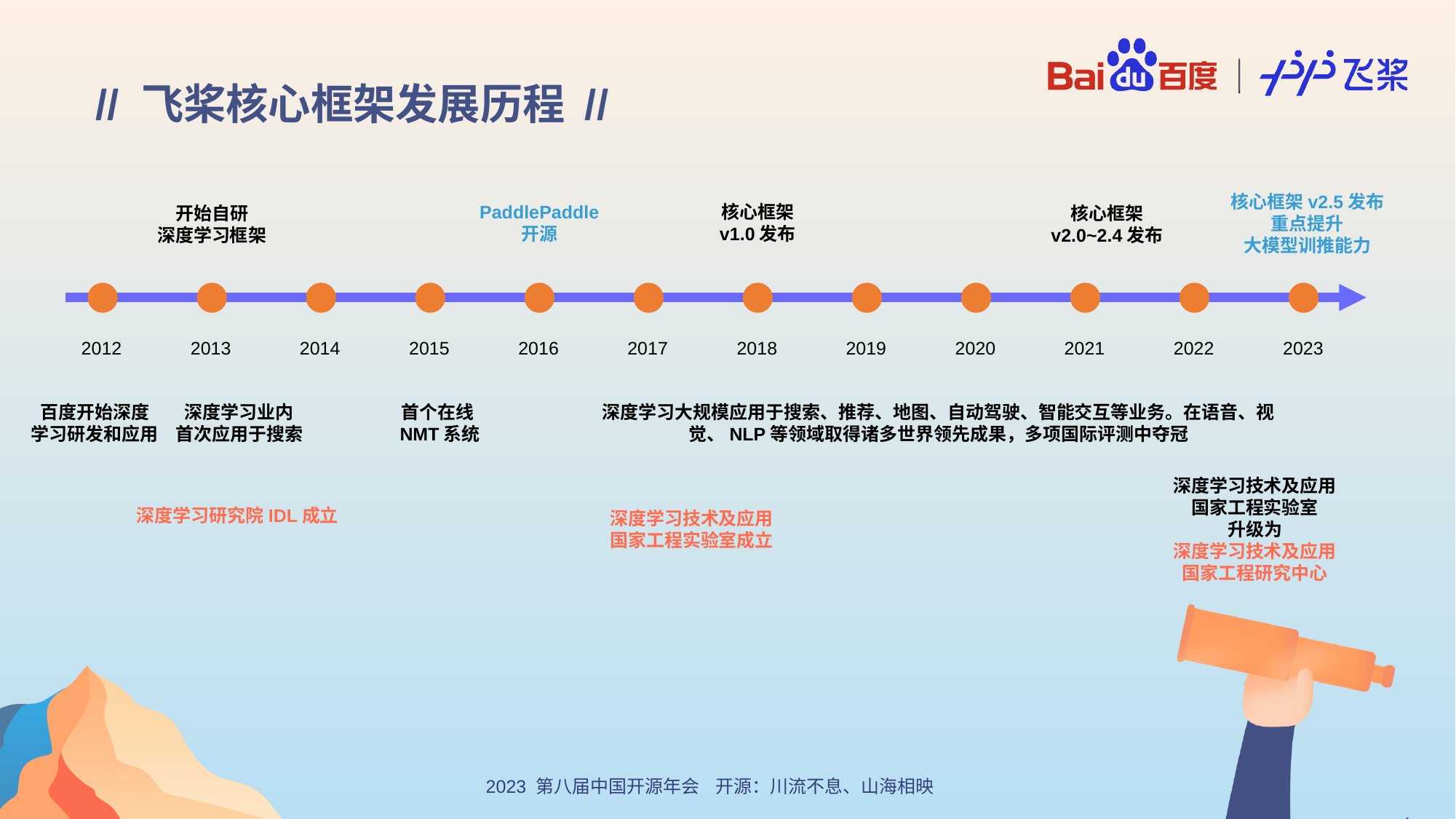

// 飞桨核心框架发展历程 //
核心框架v2.5发布
重点提升
大模型训推能力
PaddlePaddle
开源
核心框架
v1.0发布
开始自研
深度学习框架
核心框架
v2.0~2.4发布

2012
2013
2014
2015
2016
2017
2018
2019
2020
2021
2022
2023
百度开始深度
学习研发和应用
深度学习业内
首次应用于搜索
首个在线NMT系统
深度学习大规模应用于搜索、推荐、地图、自动驾驶、智能交互等业务。在语音、视觉、NLP等领域取得诸多世界领先成果，多项国际评测中夺冠
深度学习技术及应用国家工程实验室
升级为
深度学习技术及应用国家工程研究中心
深度学习研究院IDL成立
深度学习技术及应用国家工程实验室成立